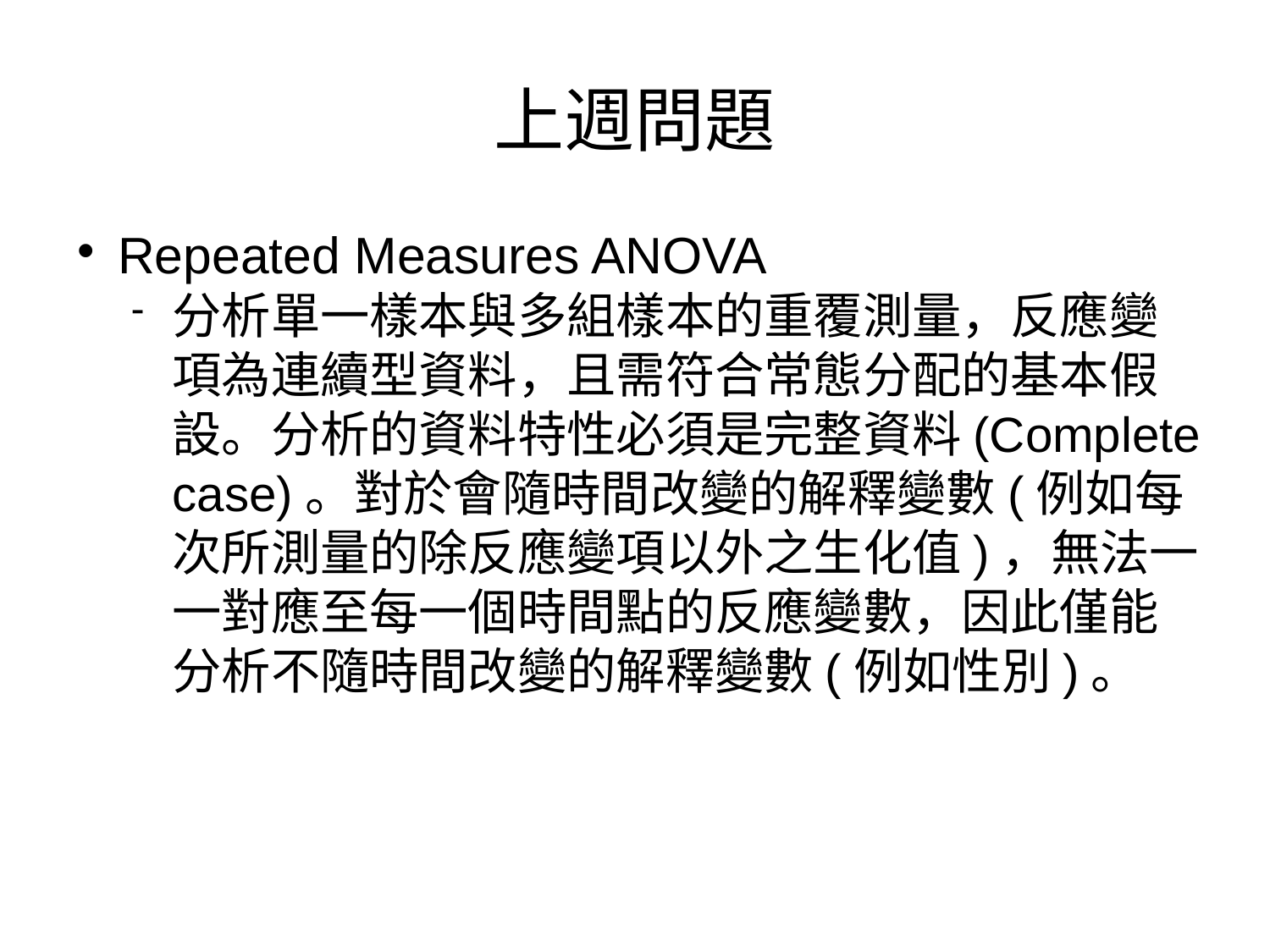

上週問題
Repeated Measures ANOVA
分析單一樣本與多組樣本的重覆測量，反應變項為連續型資料，且需符合常態分配的基本假設。分析的資料特性必須是完整資料(Complete case)。對於會隨時間改變的解釋變數(例如每次所測量的除反應變項以外之生化值)，無法一一對應至每一個時間點的反應變數，因此僅能分析不隨時間改變的解釋變數(例如性別)。